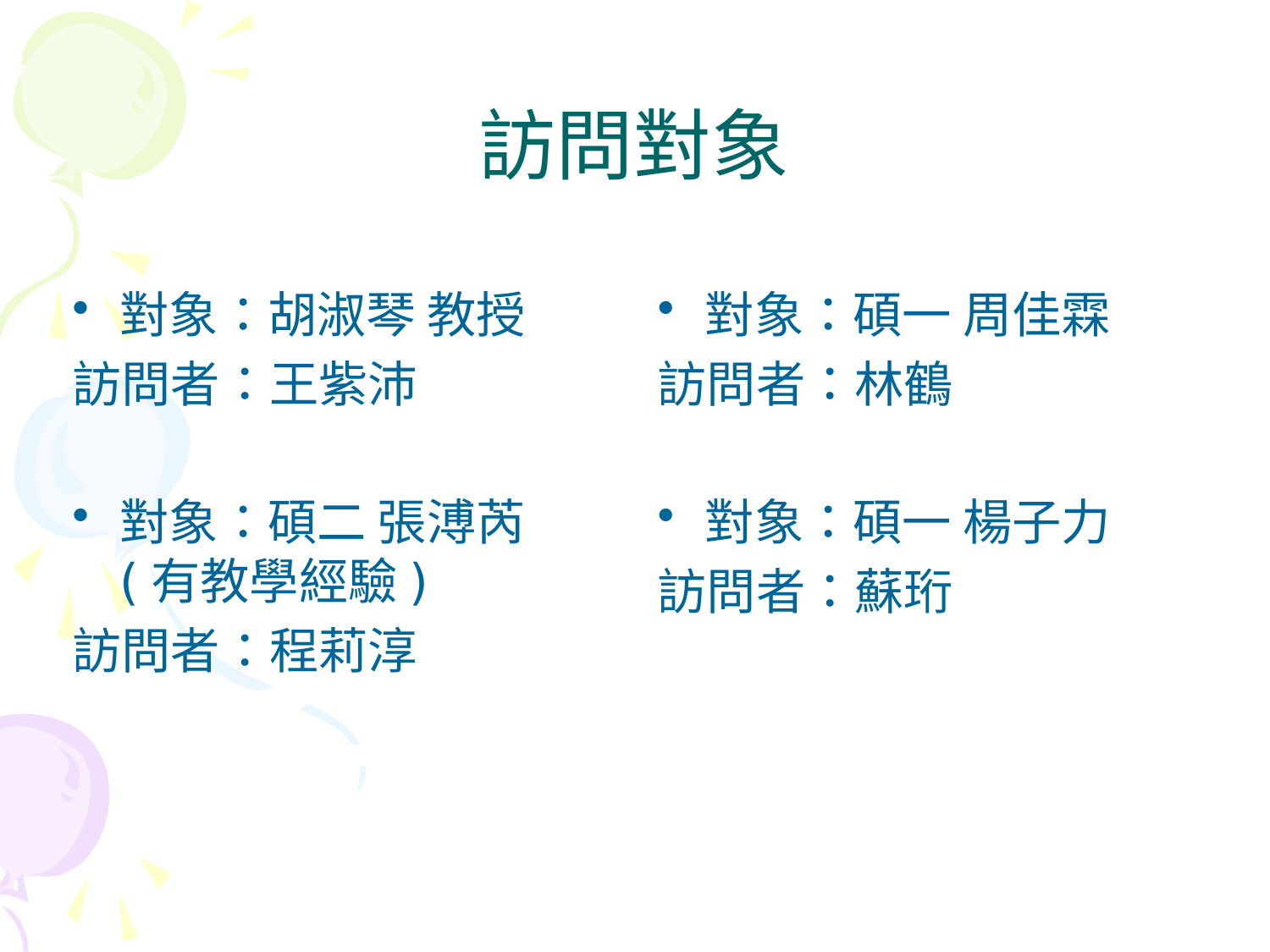

# 訪問對象
對象：胡淑琴 教授
訪問者：王紫沛

對象：碩二 張溥芮(有教學經驗)
訪問者：程莉淳
對象：碩一 周佳霖
訪問者：林鶴

對象：碩一 楊子力
訪問者：蘇珩